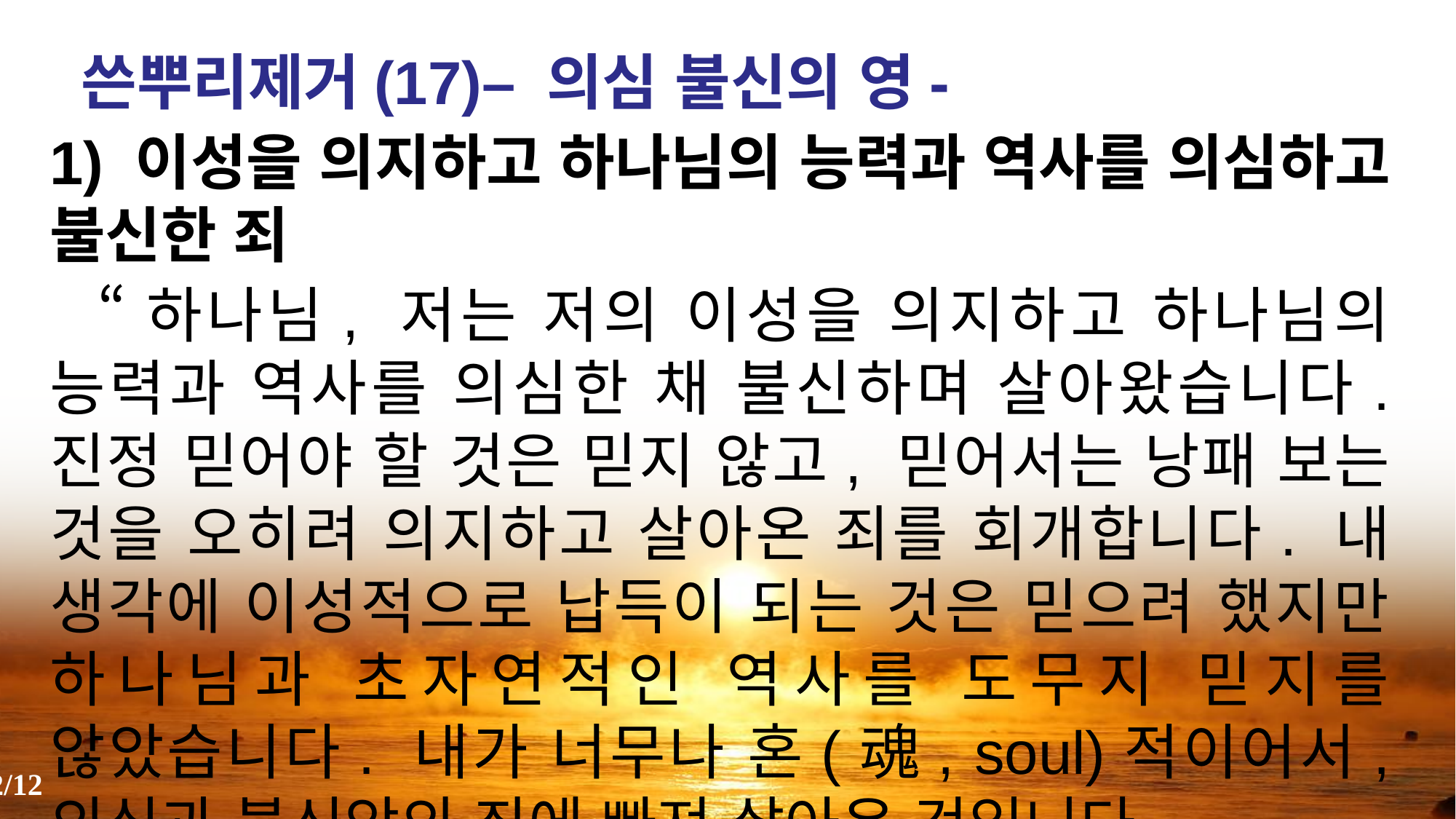

쓴뿌리제거(17)– 의심 불신의 영-
1) 이성을 의지하고 하나님의 능력과 역사를 의심하고 불신한 죄
  “하나님, 저는 저의 이성을 의지하고 하나님의 능력과 역사를 의심한 채 불신하며 살아왔습니다. 진정 믿어야 할 것은 믿지 않고, 믿어서는 낭패 보는 것을 오히려 의지하고 살아온 죄를 회개합니다. 내 생각에 이성적으로 납득이 되는 것은 믿으려 했지만 하나님과 초자연적인 역사를 도무지 믿지를 않았습니다. 내가 너무나 혼(魂, soul)적이어서, 의심과 불신앙의 죄에 빠져 살아온 것입니다.